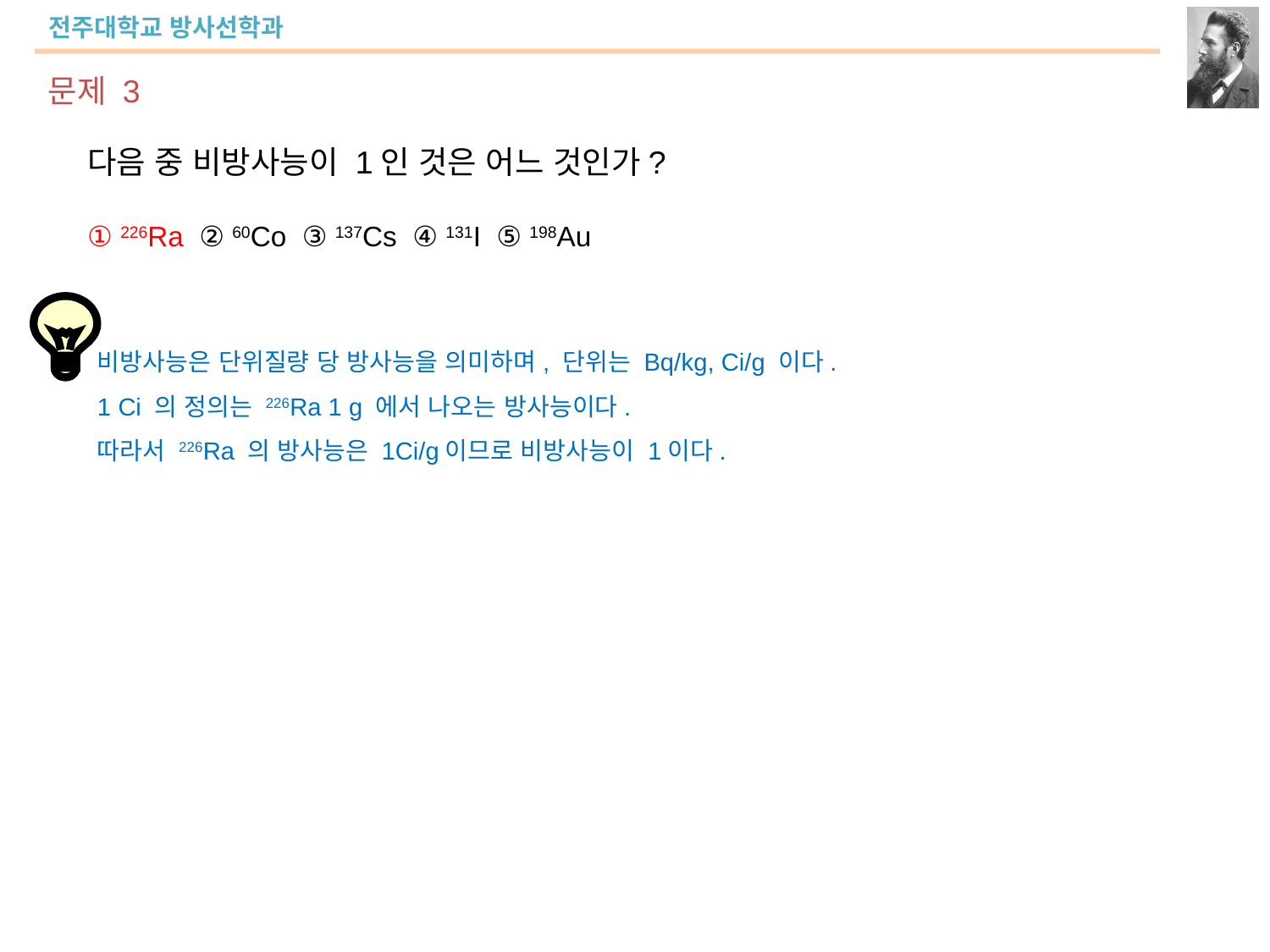

문제 3
다음 중 비방사능이 1인 것은 어느 것인가?

① 226Ra  ② 60Co  ③ 137Cs  ④ 131I  ⑤ 198Au

비방사능은 단위질량 당 방사능을 의미하며, 단위는 Bq/kg, Ci/g 이다.
1 Ci 의 정의는 226Ra 1 g 에서 나오는 방사능이다.
따라서 226Ra 의 방사능은 1Ci/g이므로 비방사능이 1이다.